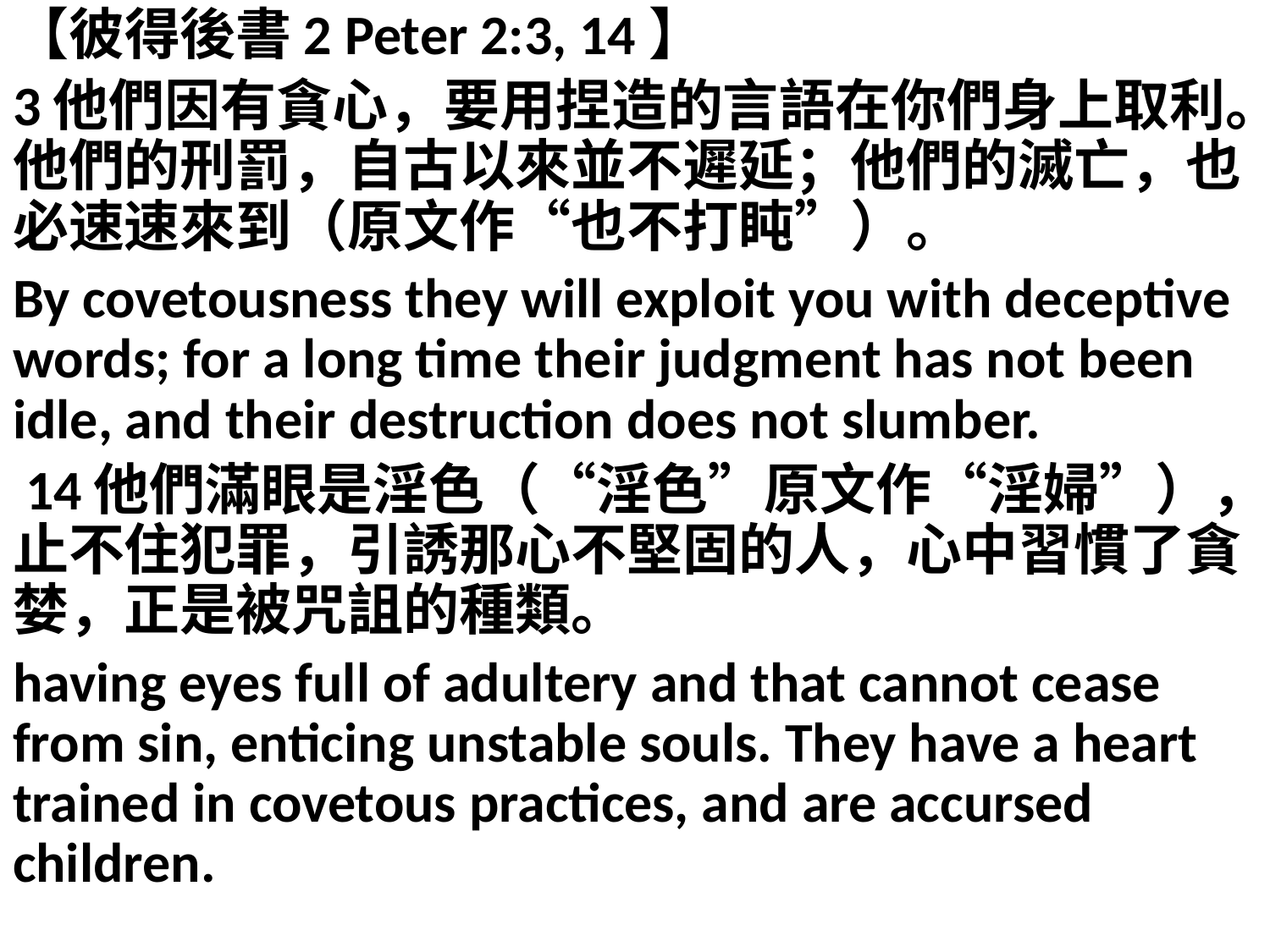

【彼得後書2 Peter 2:3, 14】
3他們因有貪心，要用捏造的言語在你們身上取利。他們的刑罰，自古以來並不遲延；他們的滅亡，也必速速來到（原文作“也不打盹”）。
By covetousness they will exploit you with deceptive words; for a long time their judgment has not been idle, and their destruction does not slumber.
 14他們滿眼是淫色（“淫色”原文作“淫婦”），止不住犯罪，引誘那心不堅固的人，心中習慣了貪婪，正是被咒詛的種類。
having eyes full of adultery and that cannot cease from sin, enticing unstable souls. They have a heart trained in covetous practices, and are accursed children.